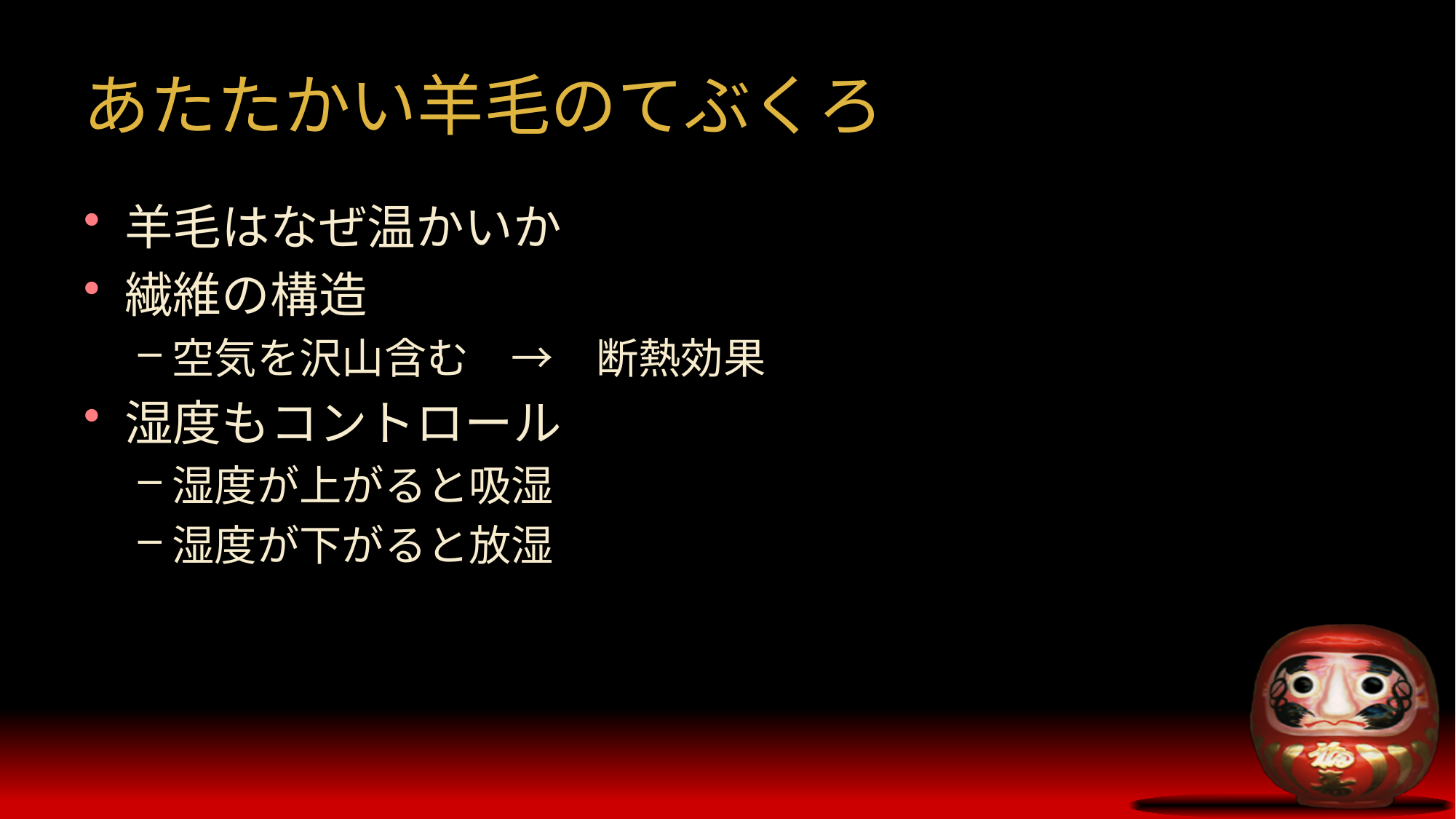

# あたたかい羊毛のてぶくろ
羊毛はなぜ温かいか
繊維の構造
空気を沢山含む　→　断熱効果
湿度もコントロール
湿度が上がると吸湿
湿度が下がると放湿